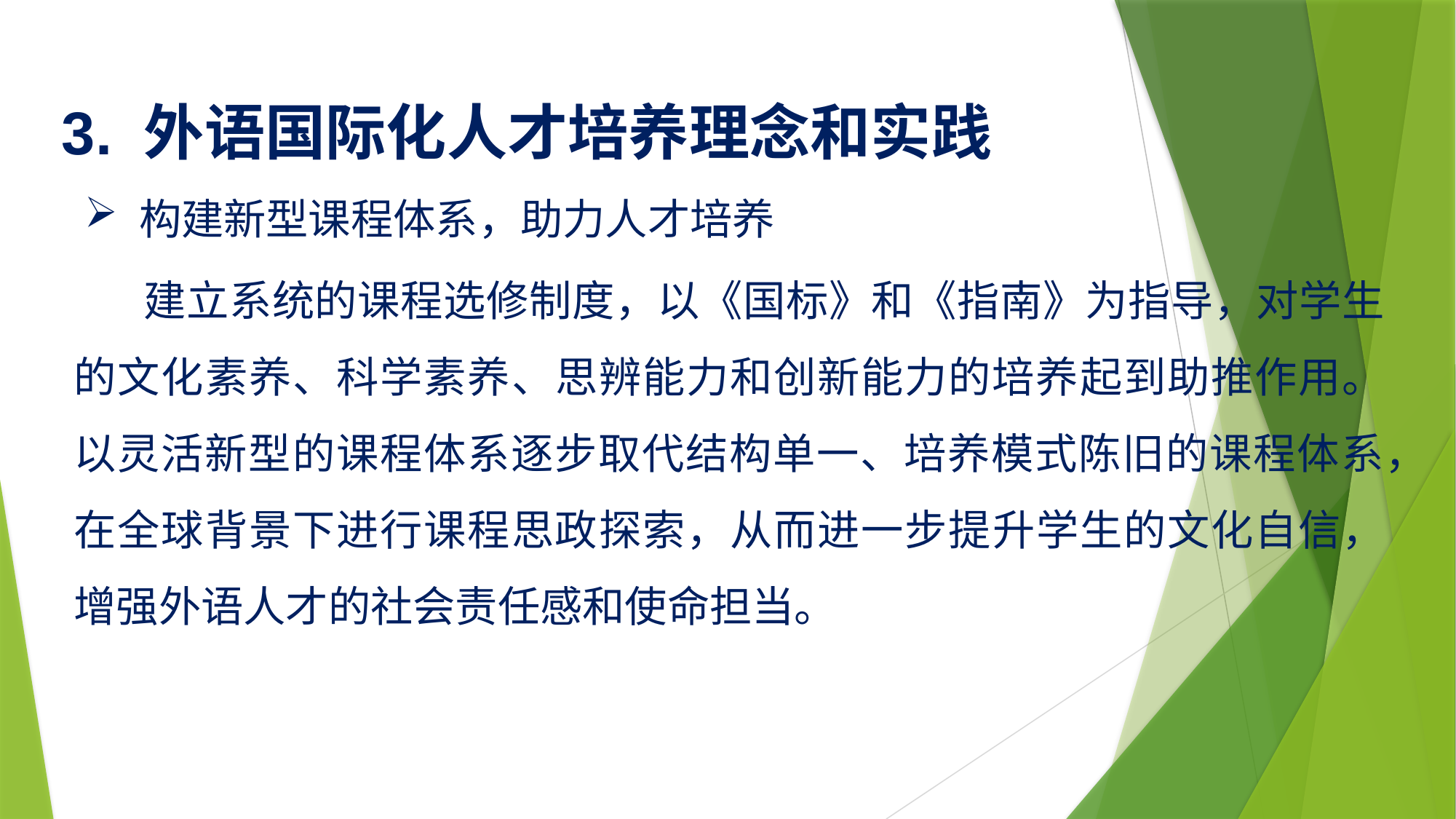

3. 外语国际化人才培养理念和实践
构建新型课程体系，助力人才培养
      建立系统的课程选修制度，以《国标》和《指南》为指导，对学生的文化素养、科学素养、思辨能力和创新能力的培养起到助推作用。以灵活新型的课程体系逐步取代结构单一、培养模式陈旧的课程体系，在全球背景下进行课程思政探索，从而进一步提升学生的文化自信，增强外语人才的社会责任感和使命担当。